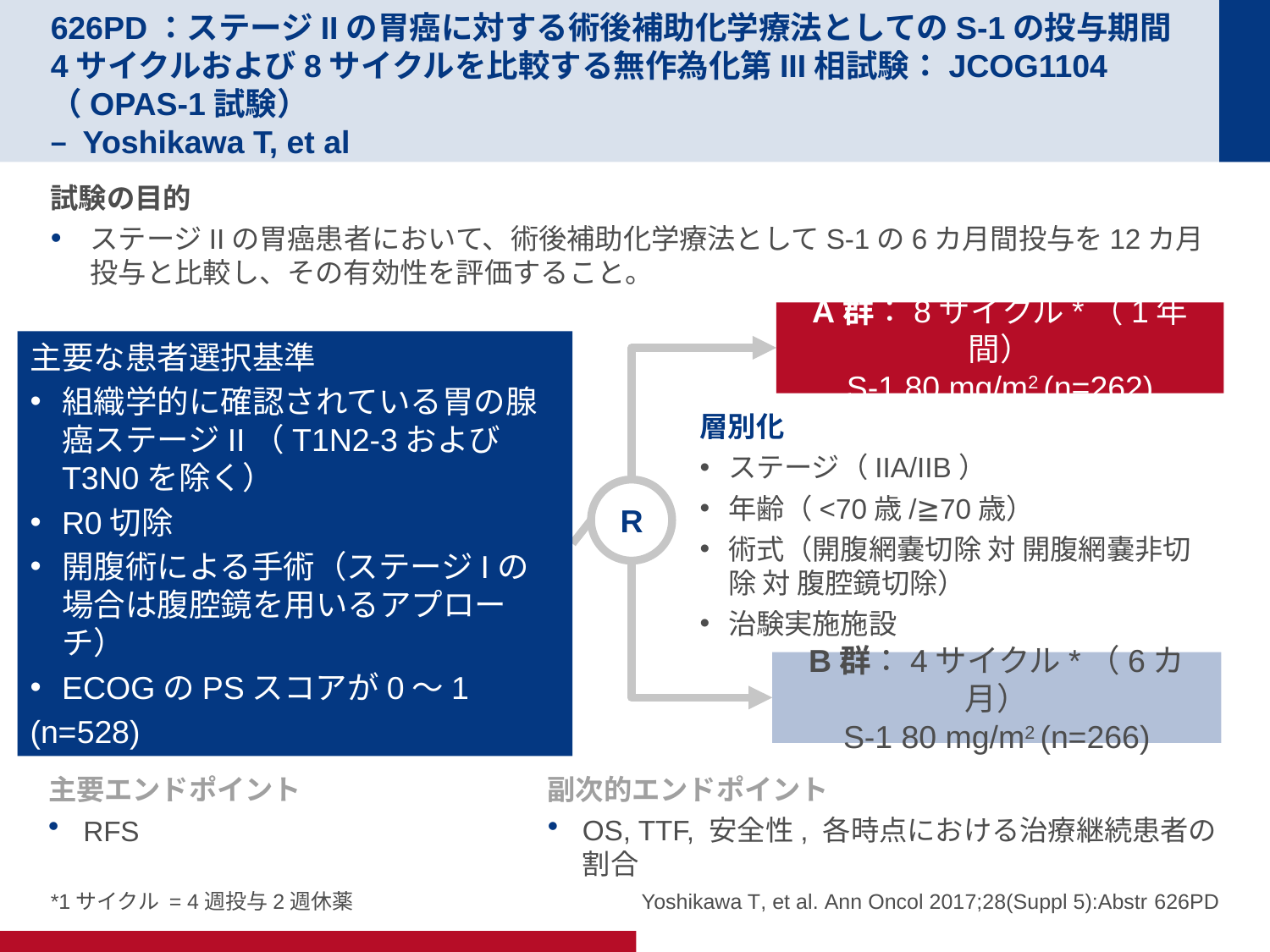

626PD：ステージIIの胃癌に対する術後補助化学療法としてのS-1の投与期間4サイクルおよび8サイクルを比較する無作為化第III相試験：JCOG1104 （OPAS-1試験）
– Yoshikawa T, et al
試験の目的
ステージIIの胃癌患者において、術後補助化学療法としてS-1の6カ月間投与を12カ月投与と比較し、その有効性を評価すること。

A群：8サイクル*（1年間）
S-1 80 mg/m2 (n=262)
主要な患者選択基準
組織学的に確認されている胃の腺癌ステージII（T1N2-3およびT3N0を除く）
R0切除
開腹術による手術（ステージIの場合は腹腔鏡を用いるアプローチ）
ECOGのPSスコアが0～1
(n=528)
層別化
ステージ（IIA/IIB）
年齢（<70歳/≧70歳）
術式（開腹網嚢切除 対 開腹網嚢非切除 対 腹腔鏡切除）
治験実施施設
R
B群：4サイクル*（6カ月）
S-1 80 mg/m2 (n=266)
主要エンドポイント
RFS

副次的エンドポイント
OS, TTF, 安全性, 各時点における治療継続患者の割合
*1サイクル = 4週投与2週休薬
Yoshikawa T, et al. Ann Oncol 2017;28(Suppl 5):Abstr 626PD